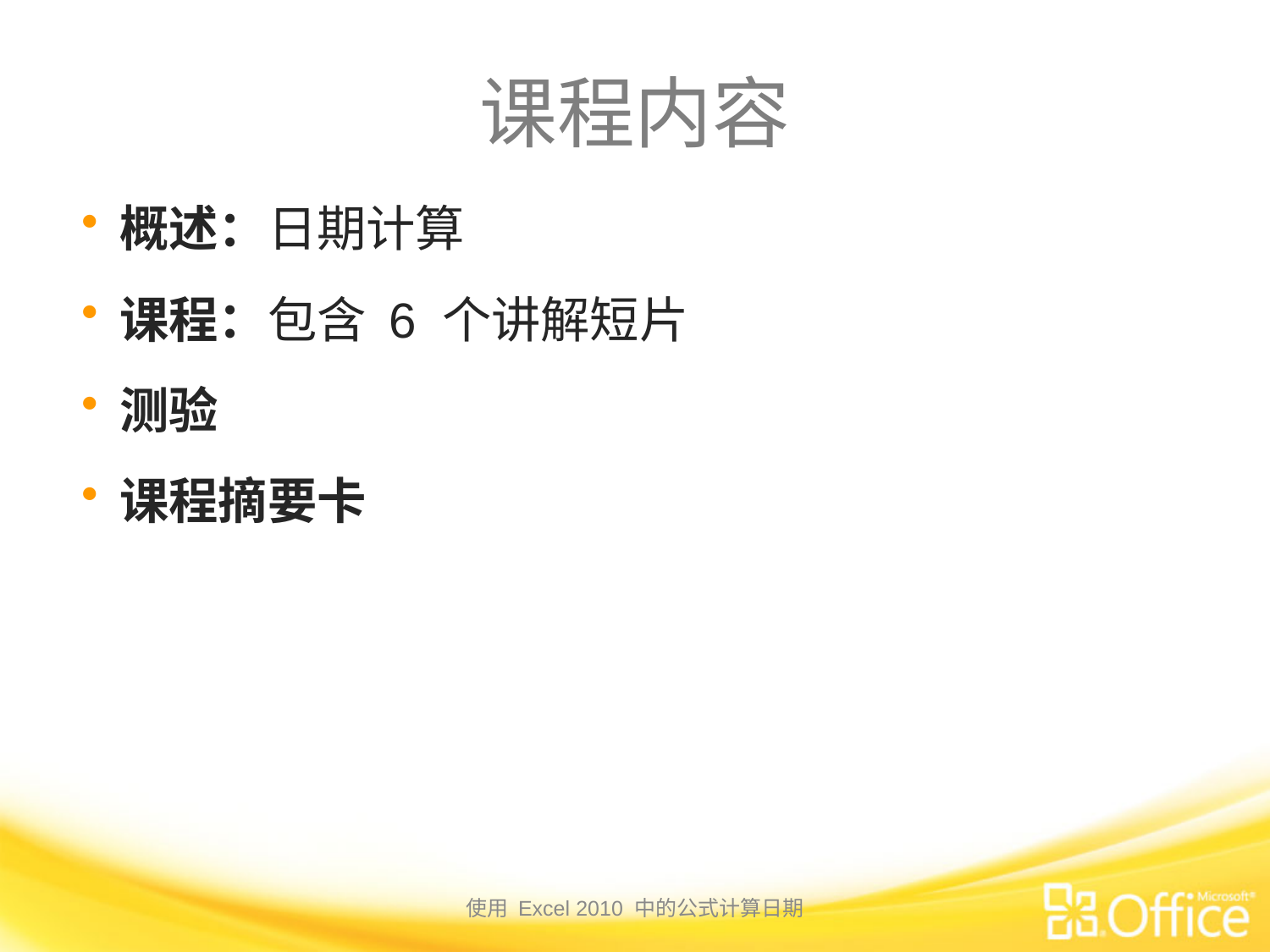

# 课程内容
概述：日期计算
课程：包含 6 个讲解短片
测验
课程摘要卡

使用 Excel 2010 中的公式计算日期